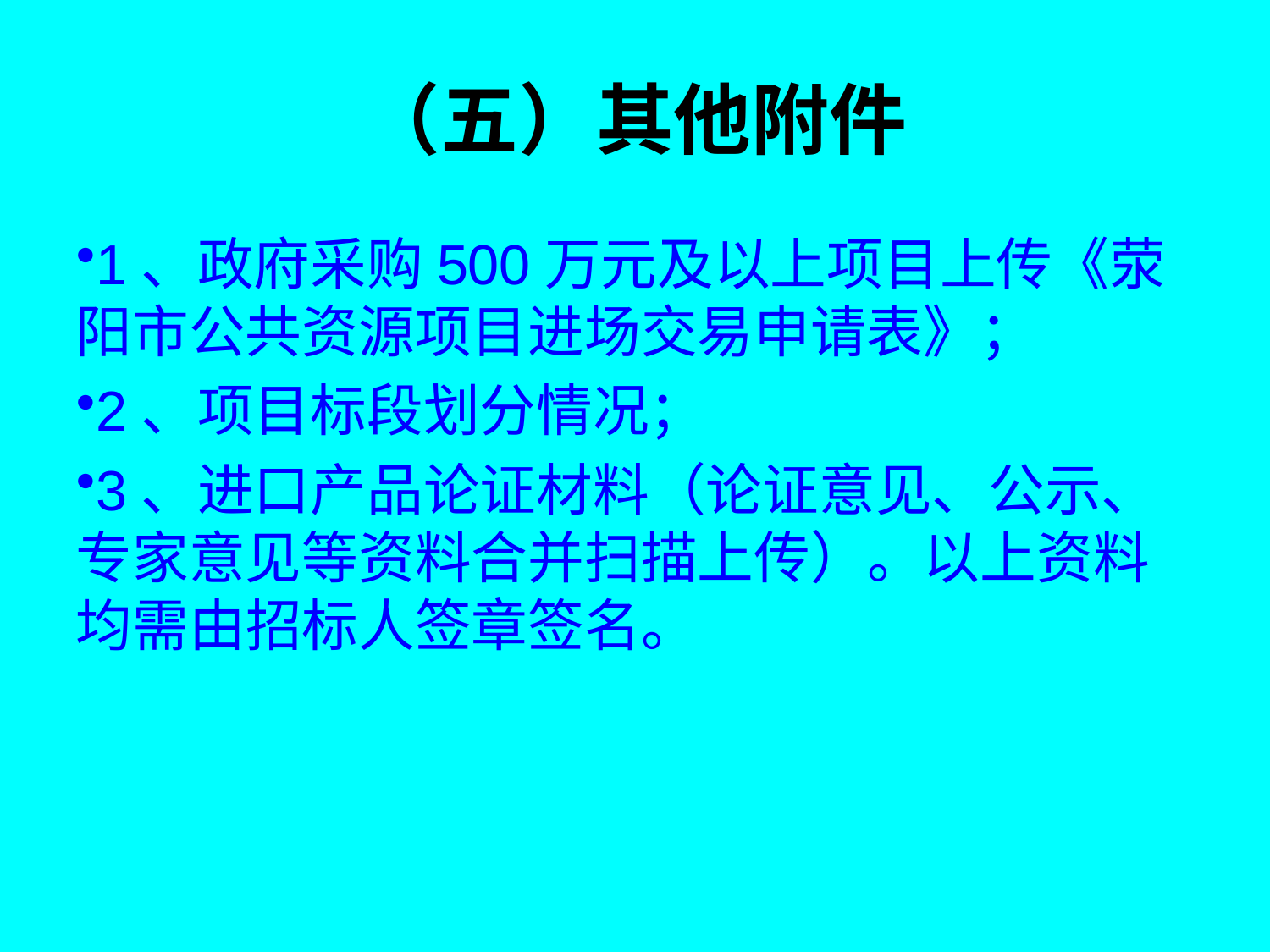

# （五）其他附件
1、政府采购500万元及以上项目上传《荥阳市公共资源项目进场交易申请表》；
2、项目标段划分情况；
3、进口产品论证材料（论证意见、公示、专家意见等资料合并扫描上传）。以上资料均需由招标人签章签名。